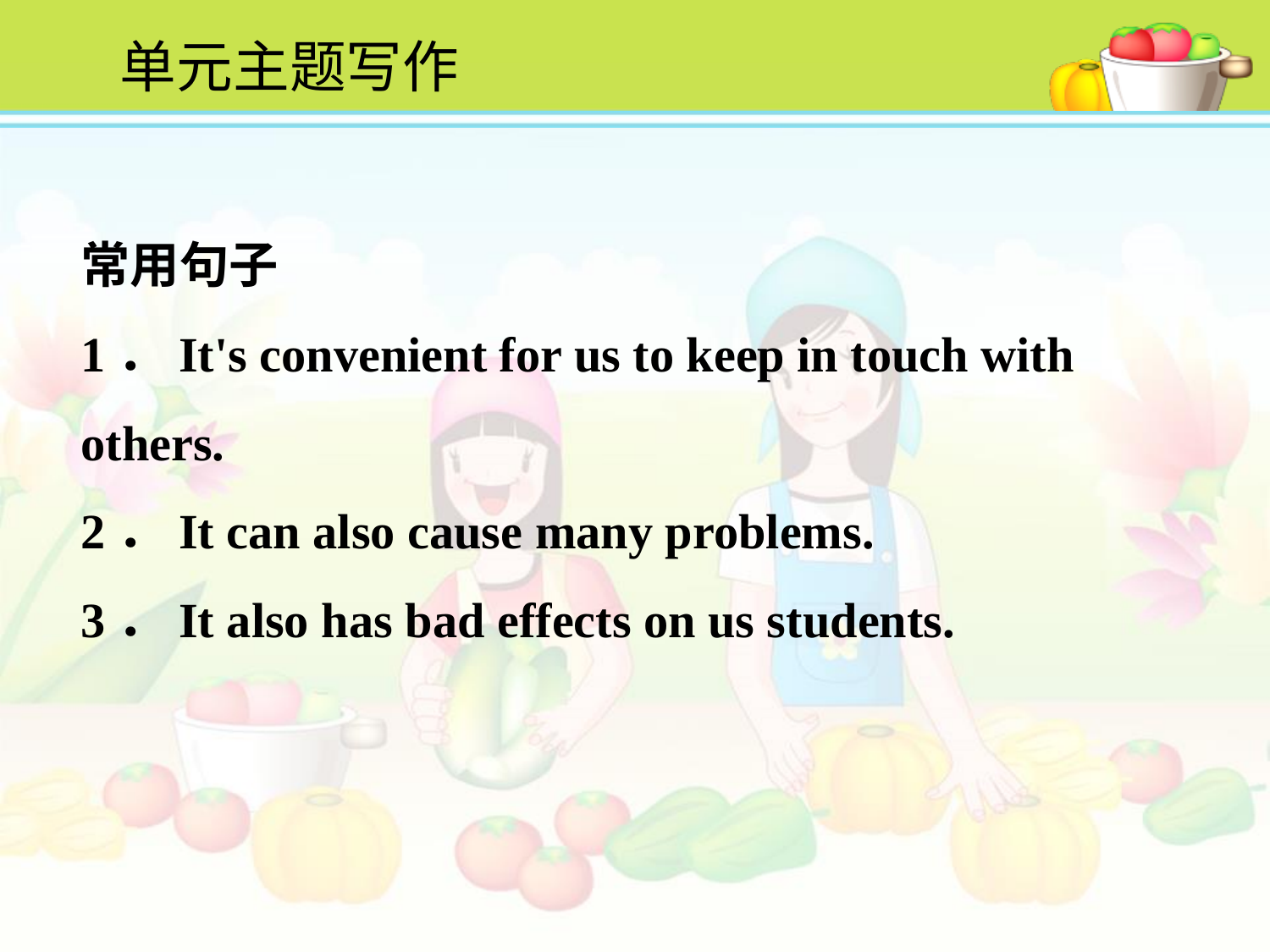

单元主题写作
常用句子
1．It's convenient for us to keep in touch with others.
2．It can also cause many problems.
3．It also has bad effects on us students.